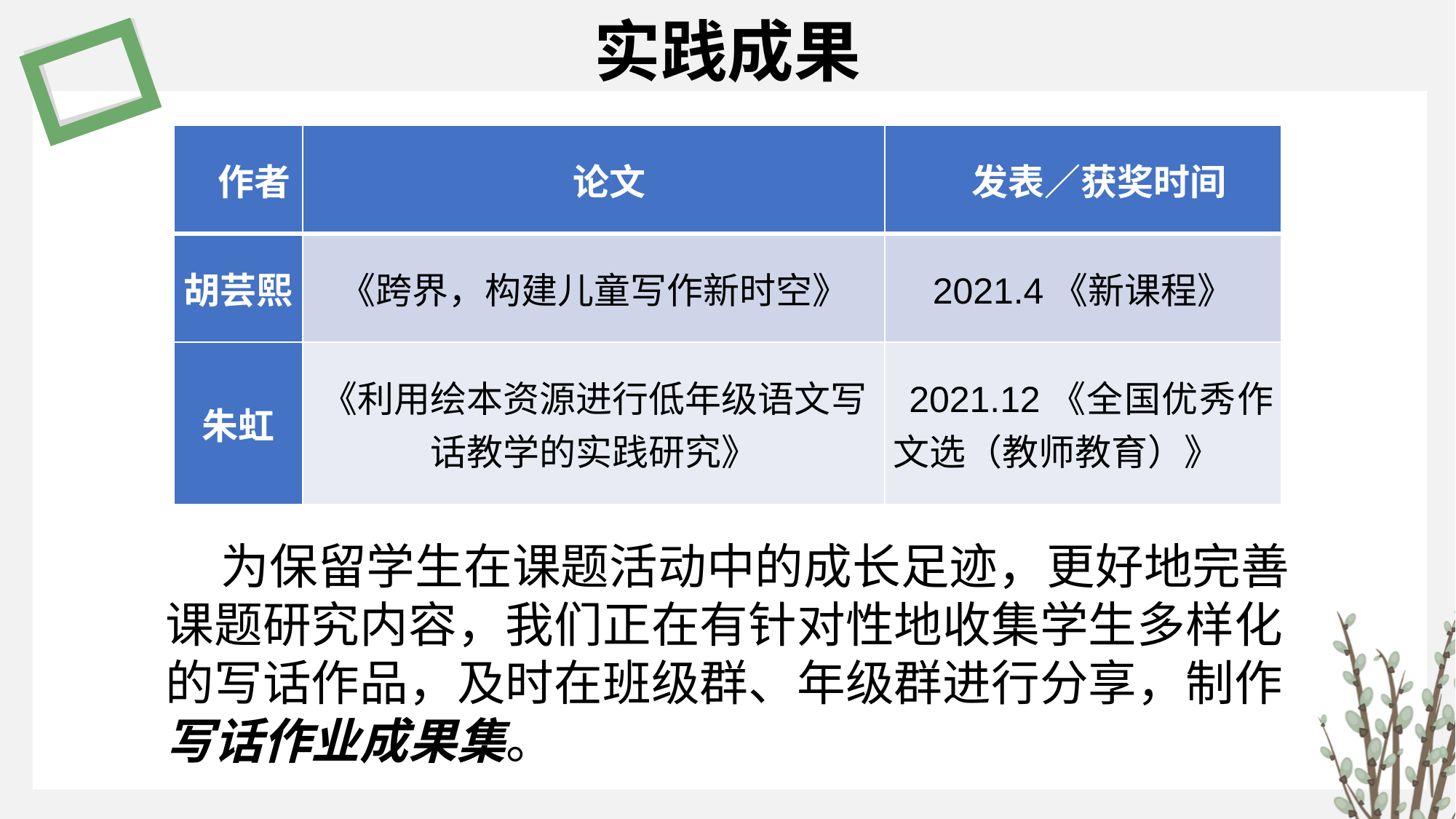

# 实践成果
| 作者 | 论文 | 发表／获奖时间 |
| --- | --- | --- |
| 胡芸熙 | 《跨界，构建儿童写作新时空》 | 2021.4《新课程》 |
| 朱虹 | 《利用绘本资源进行低年级语文写话教学的实践研究》 | 2021.12《全国优秀作文选（教师教育）》 |
    为保留学生在课题活动中的成长足迹，更好地完善课题研究内容，我们正在有针对性地收集学生多样化的写话作品，及时在班级群、年级群进行分享，制作写话作业成果集。